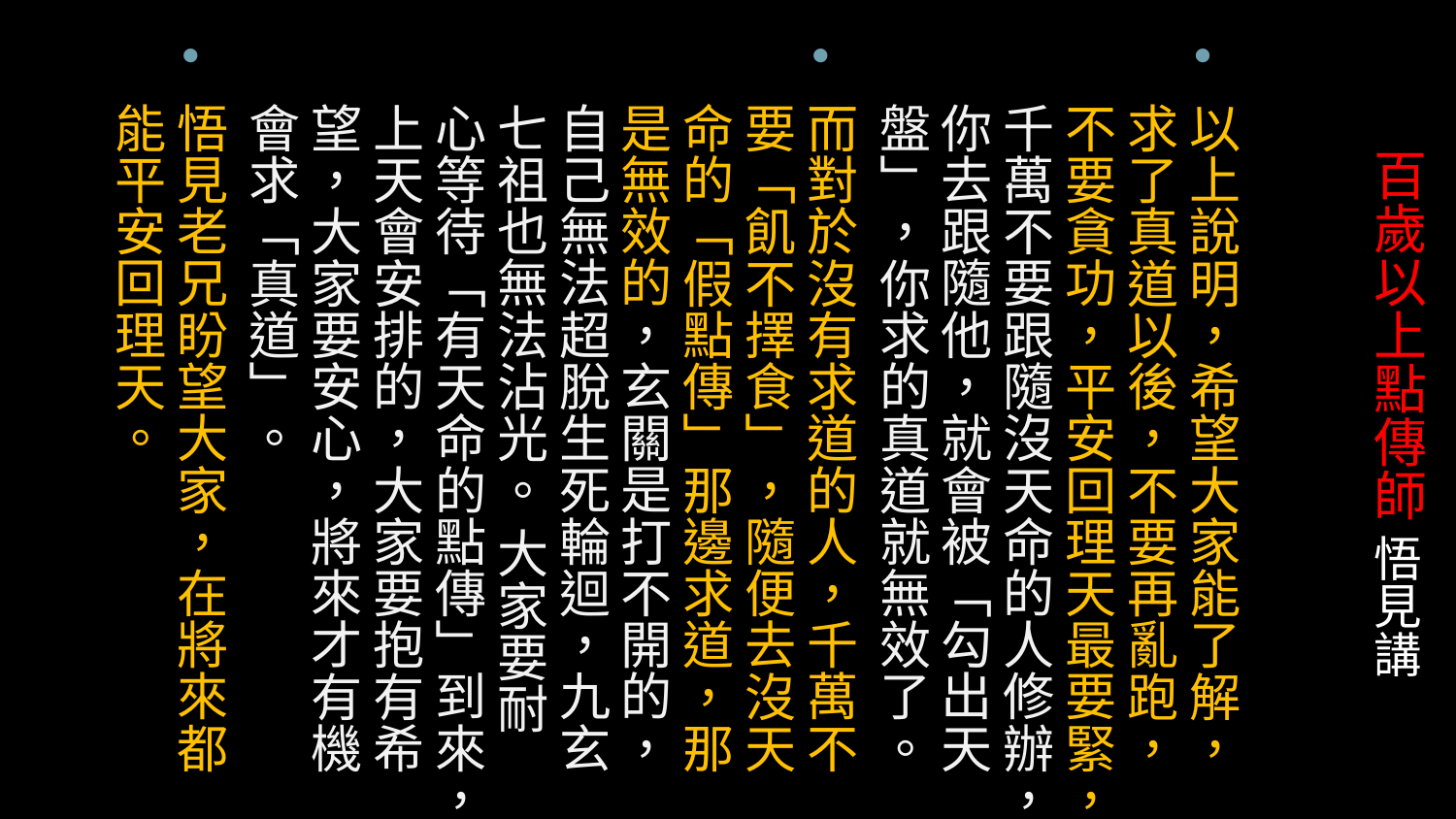

以上說明，希望大家能了解，求了真道以後，不要再亂跑，不要貪功，平安回理天最要緊，千萬不要跟隨沒天命的人修辦，你去跟隨他，就會被「勾出天盤」，你求的真道就無效了。
而對於沒有求道的人，千萬不要「飢不擇食」，隨便去沒天命的「假點傳」那邊求道，那是無效的，玄關是打不開的，自己無法超脫生死輪迴，九玄七祖也無法沾光。 大家要耐心等待「有天命的點傳」到來，上天會安排的，大家要抱有希望，大家要安心，將來才有機會求「真道」。
悟見老兄盼望大家，在將來都能平安回理天。

# 百歲以上點傳師 悟見講